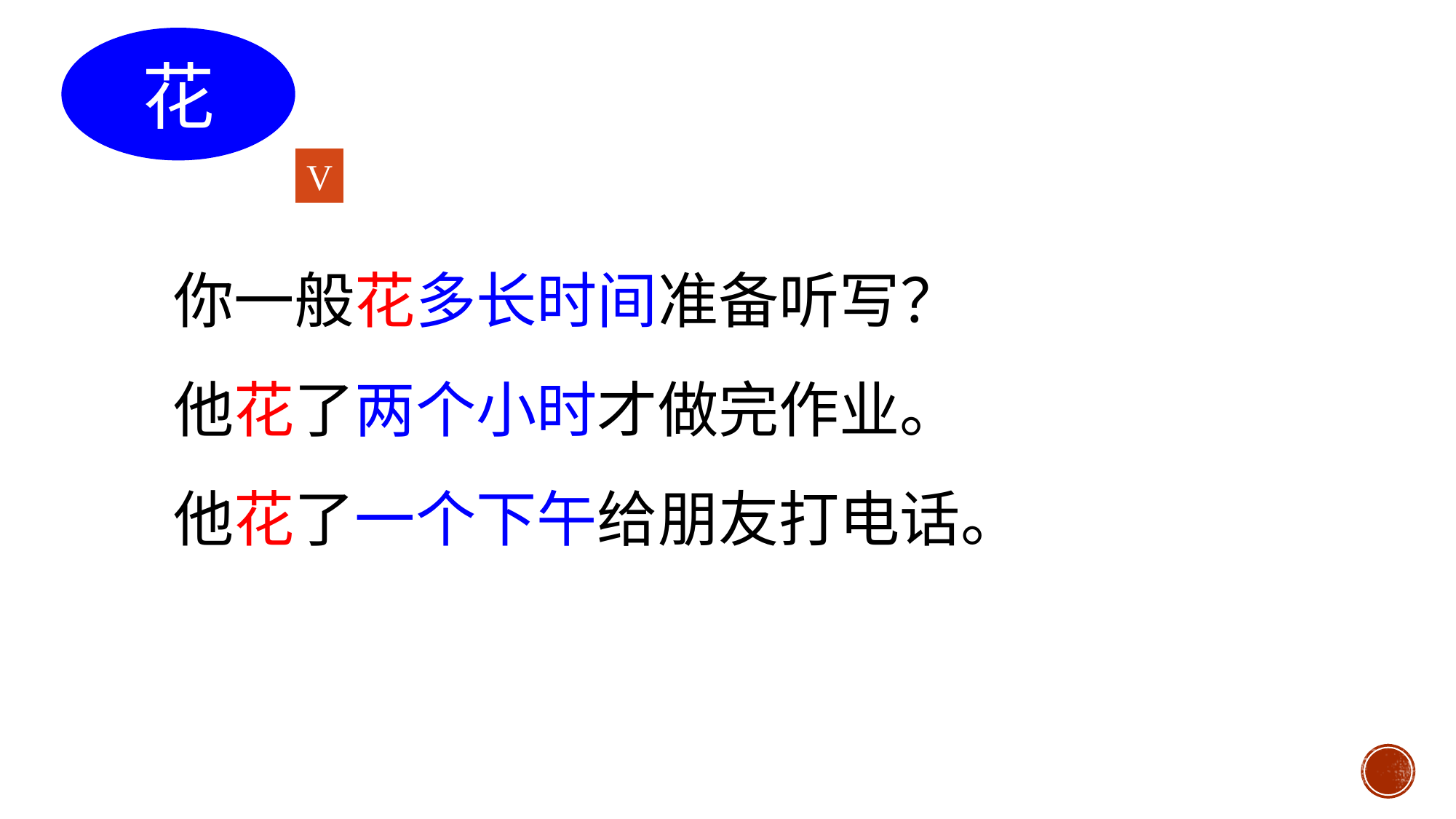

花
V
你一般花多长时间准备听写？
他花了两个小时才做完作业。
他花了一个下午给朋友打电话。